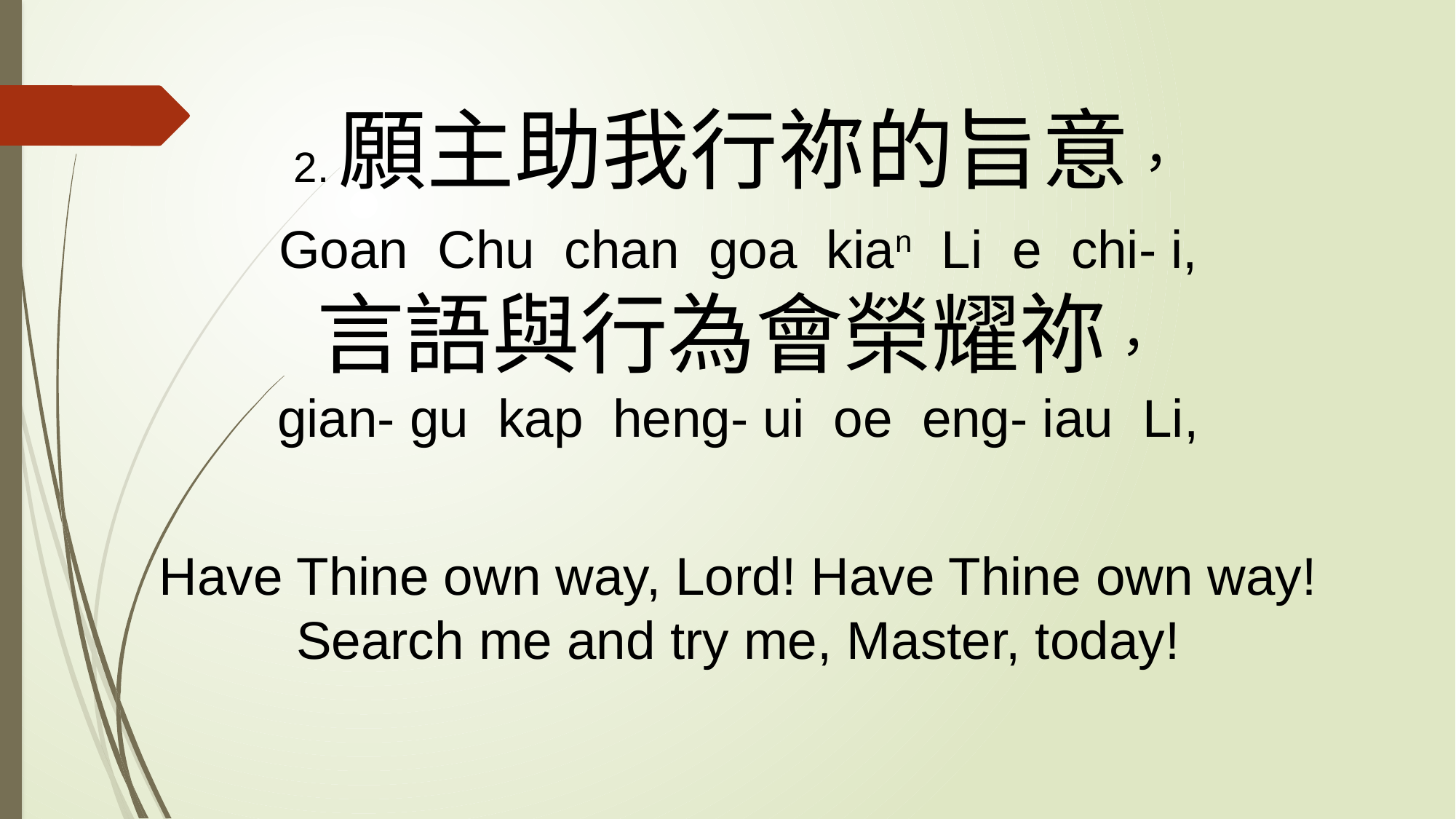

2. 願主助我行祢的旨意，
Goan  Chu  chan  goa  kian  Li  e  chi- i,
言語與行為會榮耀祢，
gian- gu  kap  heng- ui  oe  eng- iau  Li,

Have Thine own way, Lord! Have Thine own way!
Search me and try me, Master, today!